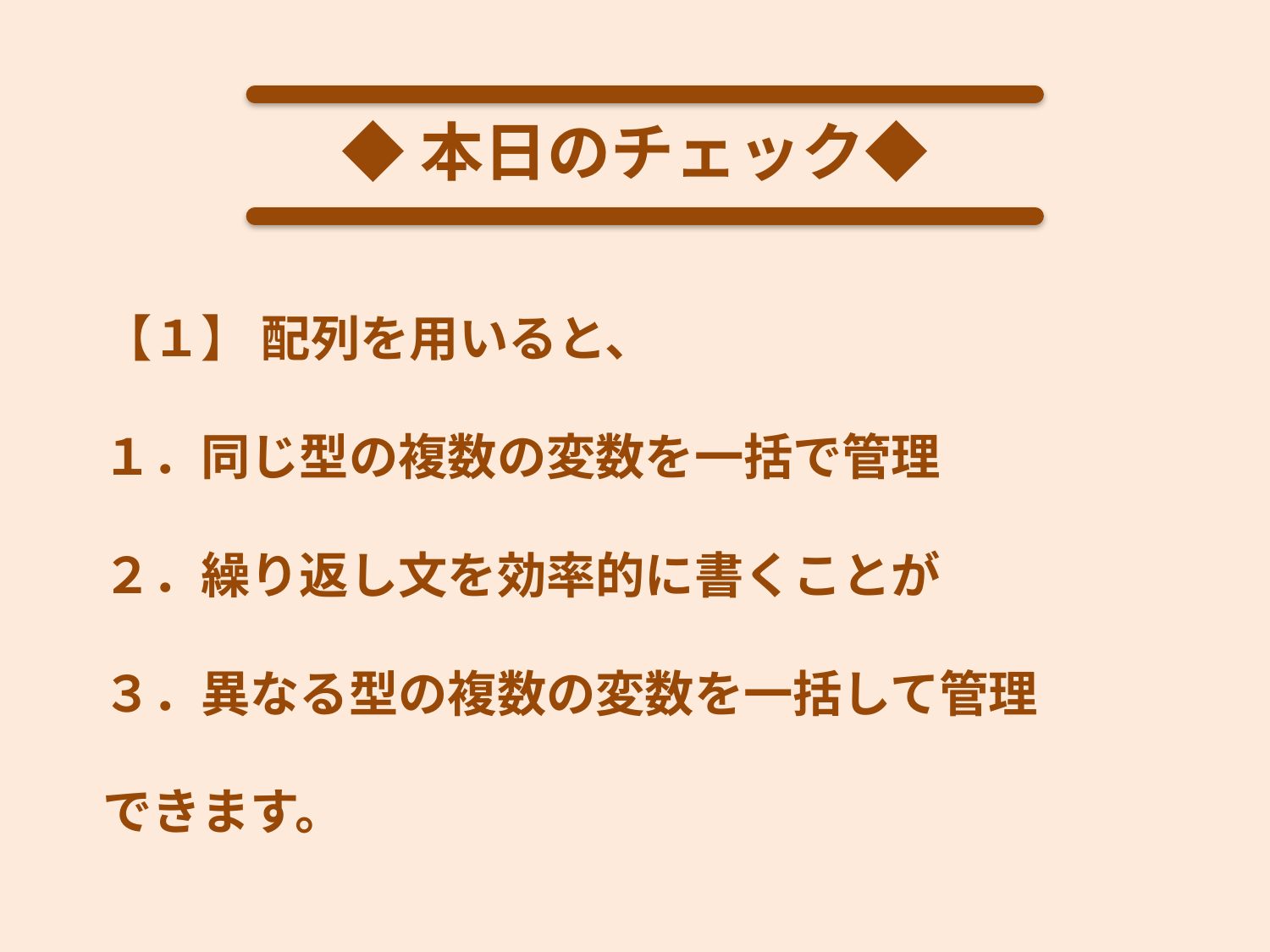

◆本日のチェック◆

【１】 配列を用いると、

１．同じ型の複数の変数を一括で管理

２．繰り返し文を効率的に書くことが

３．異なる型の複数の変数を一括して管理

できます。